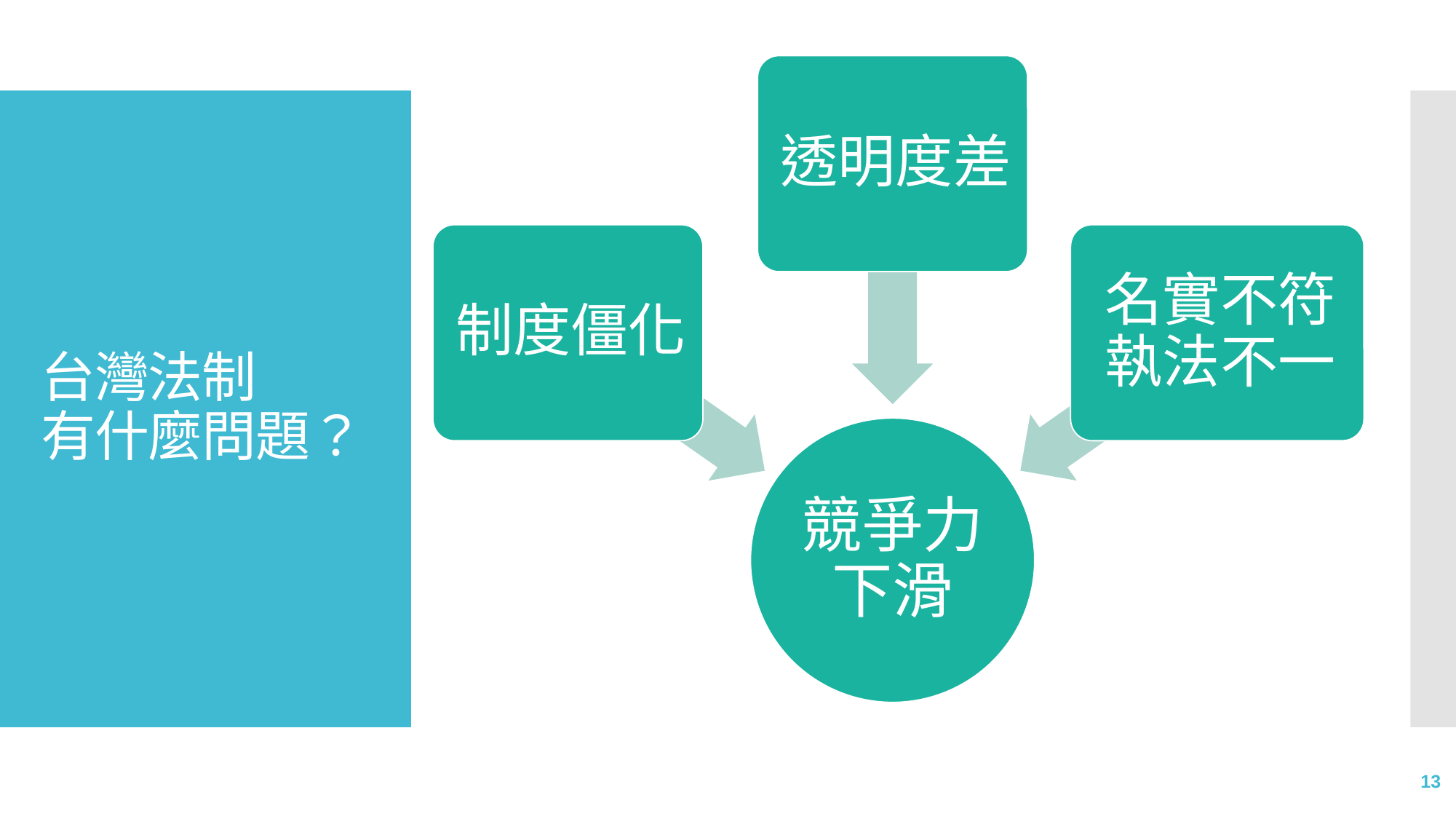

競爭力下滑
制度僵化
透明度差
名實不符執法不一
# 台灣法制 有什麼問題？
13